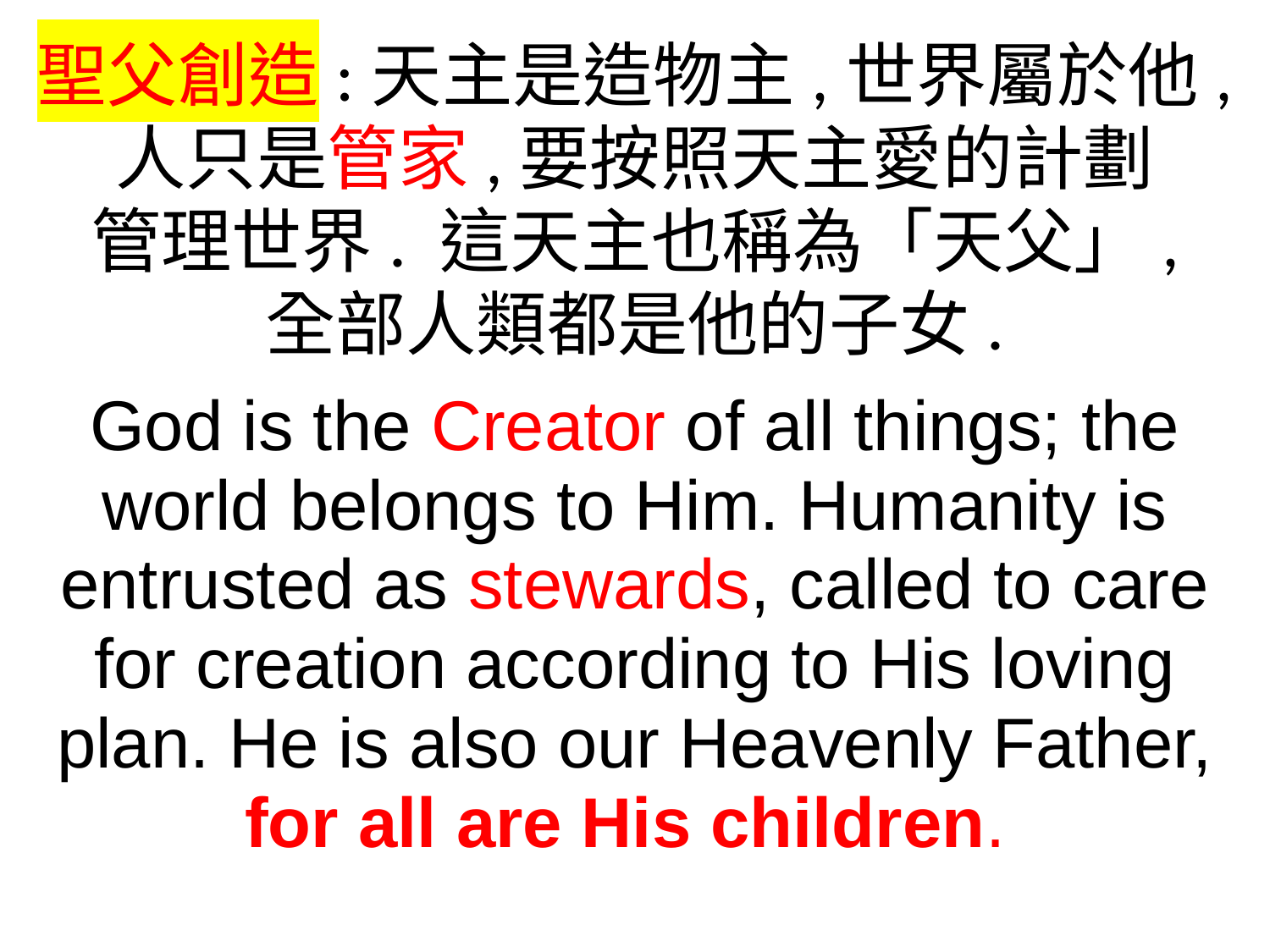

聖父創造:天主是造物主,世界屬於他,
人只是管家,要按照天主愛的計劃
管理世界. 這天主也稱為「天父」,
全部人類都是他的子女.
God is the Creator of all things; the world belongs to Him. Humanity is entrusted as stewards, called to care for creation according to His loving plan. He is also our Heavenly Father, for all are His children.